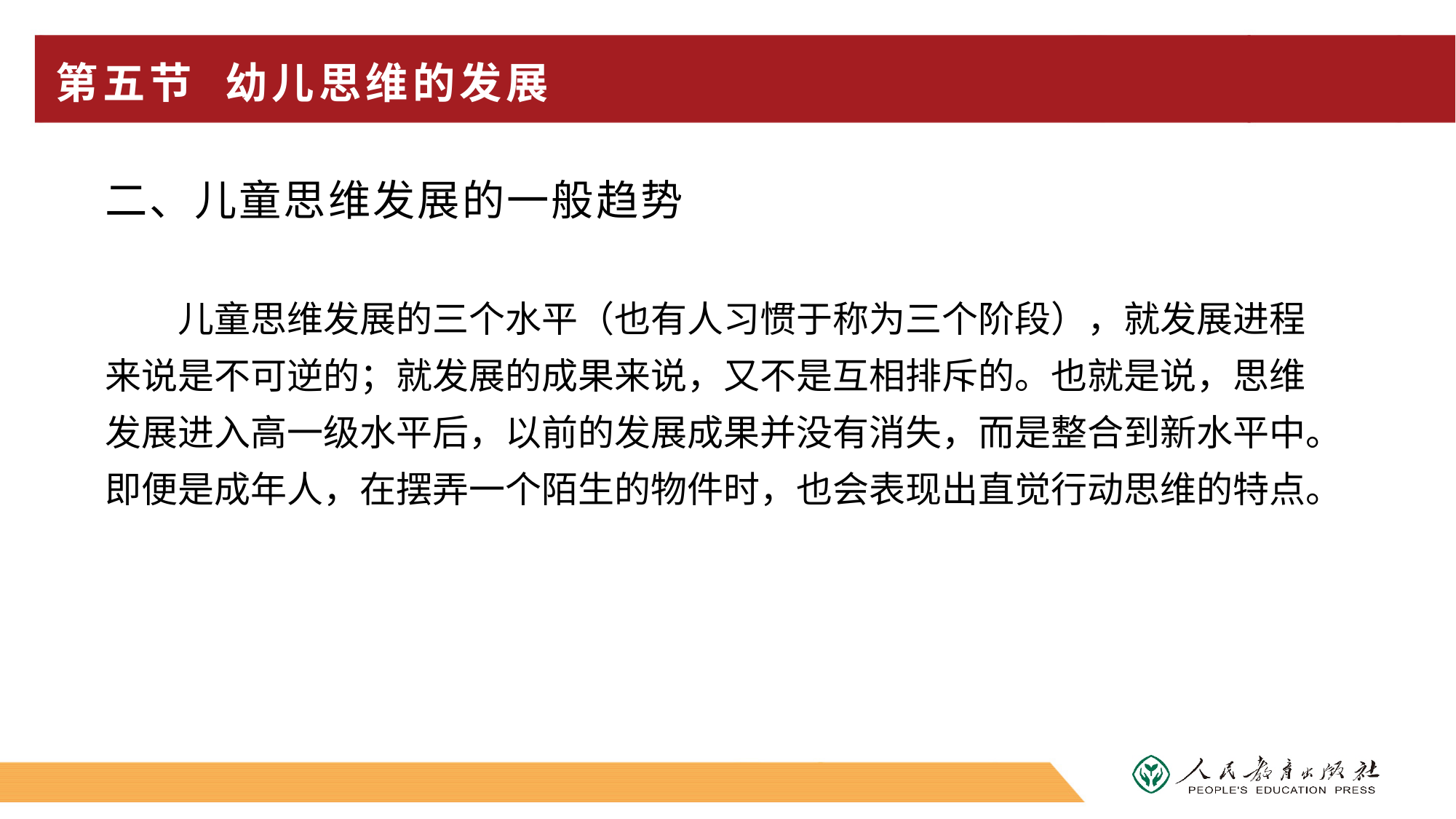

# 第五节  幼儿思维的发展
二、儿童思维发展的一般趋势
儿童思维发展的三个水平（也有人习惯于称为三个阶段），就发展进程来说是不可逆的；就发展的成果来说，又不是互相排斥的。也就是说，思维发展进入高一级水平后，以前的发展成果并没有消失，而是整合到新水平中。即便是成年人，在摆弄一个陌生的物件时，也会表现出直觉行动思维的特点。